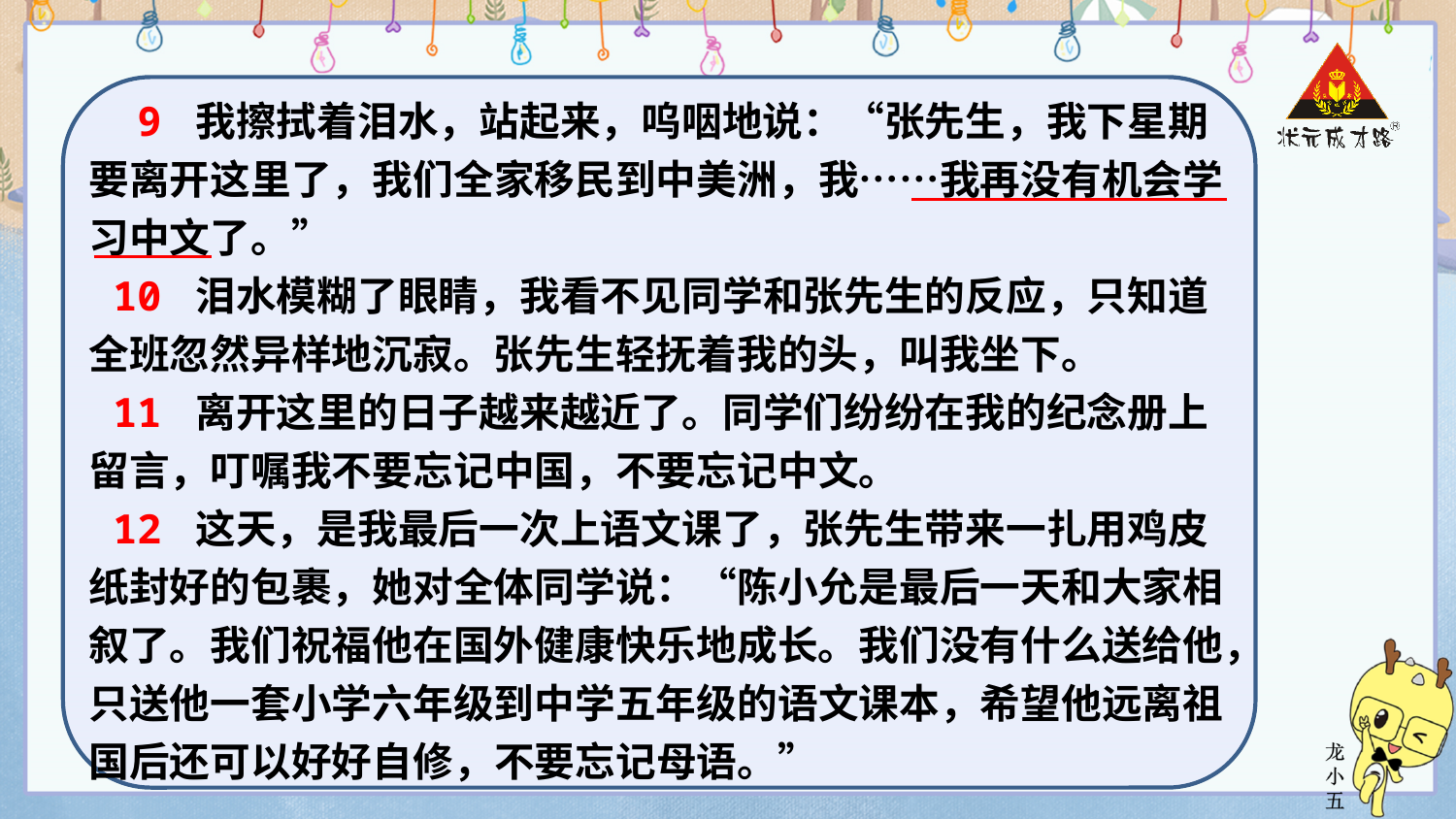

9 我擦拭着泪水，站起来，呜咽地说：“张先生，我下星期要离开这里了，我们全家移民到中美洲，我……我再没有机会学习中文了。”
 10 泪水模糊了眼睛，我看不见同学和张先生的反应，只知道全班忽然异样地沉寂。张先生轻抚着我的头，叫我坐下。
 11 离开这里的日子越来越近了。同学们纷纷在我的纪念册上留言，叮嘱我不要忘记中国，不要忘记中文。
 12 这天，是我最后一次上语文课了，张先生带来一扎用鸡皮纸封好的包裹，她对全体同学说：“陈小允是最后一天和大家相叙了。我们祝福他在国外健康快乐地成长。我们没有什么送给他，只送他一套小学六年级到中学五年级的语文课本，希望他远离祖国后还可以好好自修，不要忘记母语。”